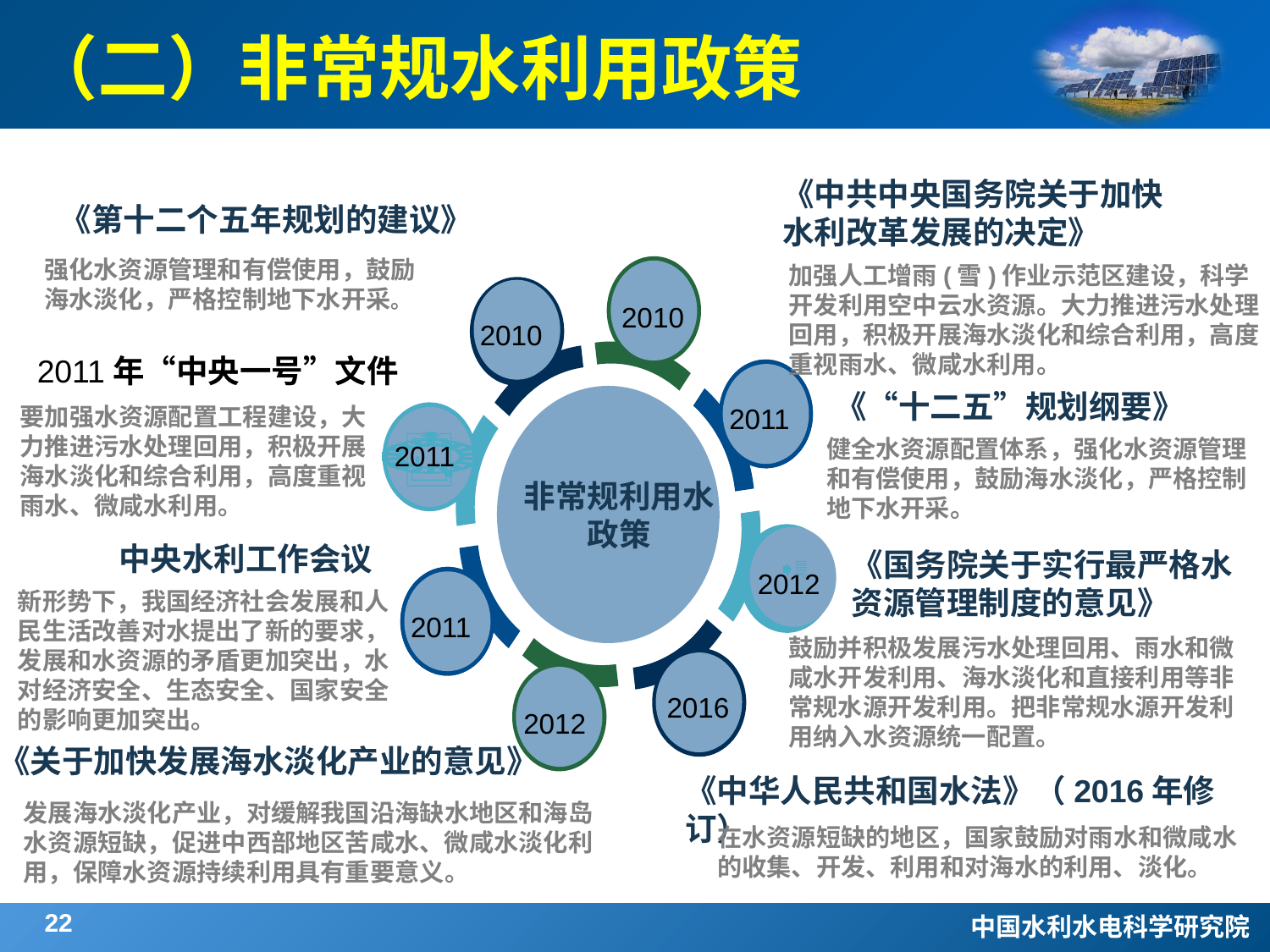

（二）非常规水利用政策
《中共中央国务院关于加快
水利改革发展的决定》
加强人工增雨(雪)作业示范区建设，科学开发利用空中云水资源。大力推进污水处理回用，积极开展海水淡化和综合利用，高度重视雨水、微咸水利用。
《第十二个五年规划的建议》
强化水资源管理和有偿使用，鼓励海水淡化，严格控制地下水开采。
2011年“中央一号”文件
《“十二五”规划纲要》
健全水资源配置体系，强化水资源管理和有偿使用，鼓励海水淡化，严格控制地下水开采。
要加强水资源配置工程建设，大力推进污水处理回用，积极开展海水淡化和综合利用，高度重视雨水、微咸水利用。
中央水利工作会议
《国务院关于实行最严格水
资源管理制度的意见》
鼓励并积极发展污水处理回用、雨水和微咸水开发利用、海水淡化和直接利用等非常规水源开发利用。把非常规水源开发利用纳入水资源统一配置。
新形势下，我国经济社会发展和人民生活改善对水提出了新的要求，发展和水资源的矛盾更加突出，水对经济安全、生态安全、国家安全的影响更加突出。
《关于加快发展海水淡化产业的意见》
《中华人民共和国水法》（2016年修订）
在水资源短缺的地区，国家鼓励对雨水和微咸水的收集、开发、利用和对海水的利用、淡化。
发展海水淡化产业，对缓解我国沿海缺水地区和海岛水资源短缺，促进中西部地区苦咸水、微咸水淡化利用，保障水资源持续利用具有重要意义。

2010

2010

2011

2011

非常规利用水
政策

2012

2011

2016

2012